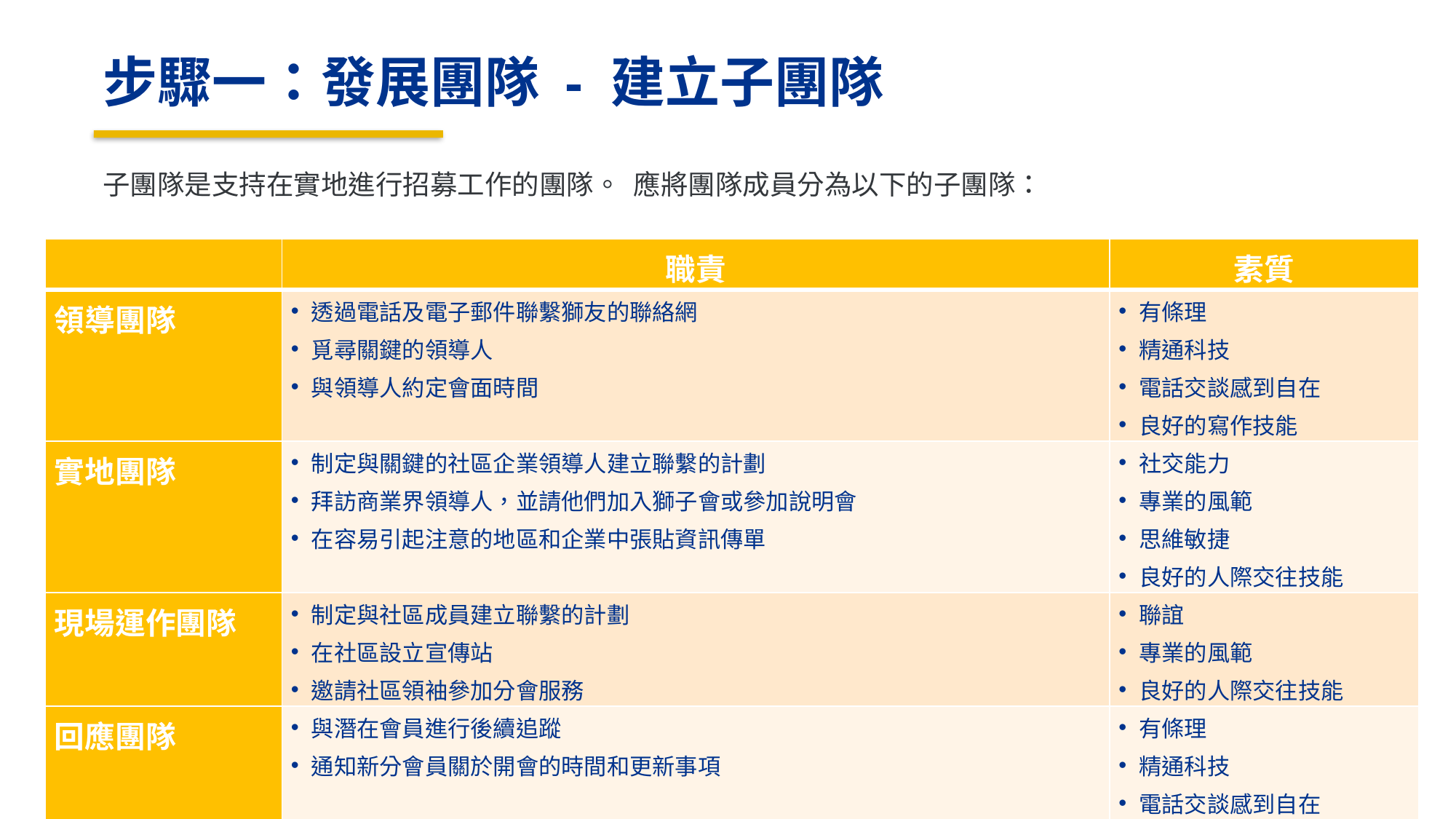

步驟一：發展團隊 - 建立子團隊

子團隊是支持在實地進行招募工作的團隊。  應將團隊成員分為以下的子團隊：
|  | 職責 | 素質 |
| --- | --- | --- |
| 領導團隊 | 透過電話及電子郵件聯繫獅友的聯絡網 覓尋關鍵的領導人 與領導人約定會面時間 | 有條理 精通科技 電話交談感到自在 良好的寫作技能 |
| 實地團隊﻿ | 制定與關鍵的社區企業領導人建立聯繫的計劃 拜訪商業界領導人，並請他們加入獅子會或參加說明會 在容易引起注意的地區和企業中張貼資訊傳單 | 社交能力 專業的風範 思維敏捷 良好的人際交往技能 |
| 現場運作團隊 | 制定與社區成員建立聯繫的計劃 在社區設立宣傳站 邀請社區領袖參加分會服務 | 聯誼 專業的風範 良好的人際交往技能 |
| 回應團隊 | 與潛在會員進行後續追蹤 通知新分會員關於開會的時間和更新事項 | 有條理 精通科技 電話交談感到自在 良好的寫作技能 |